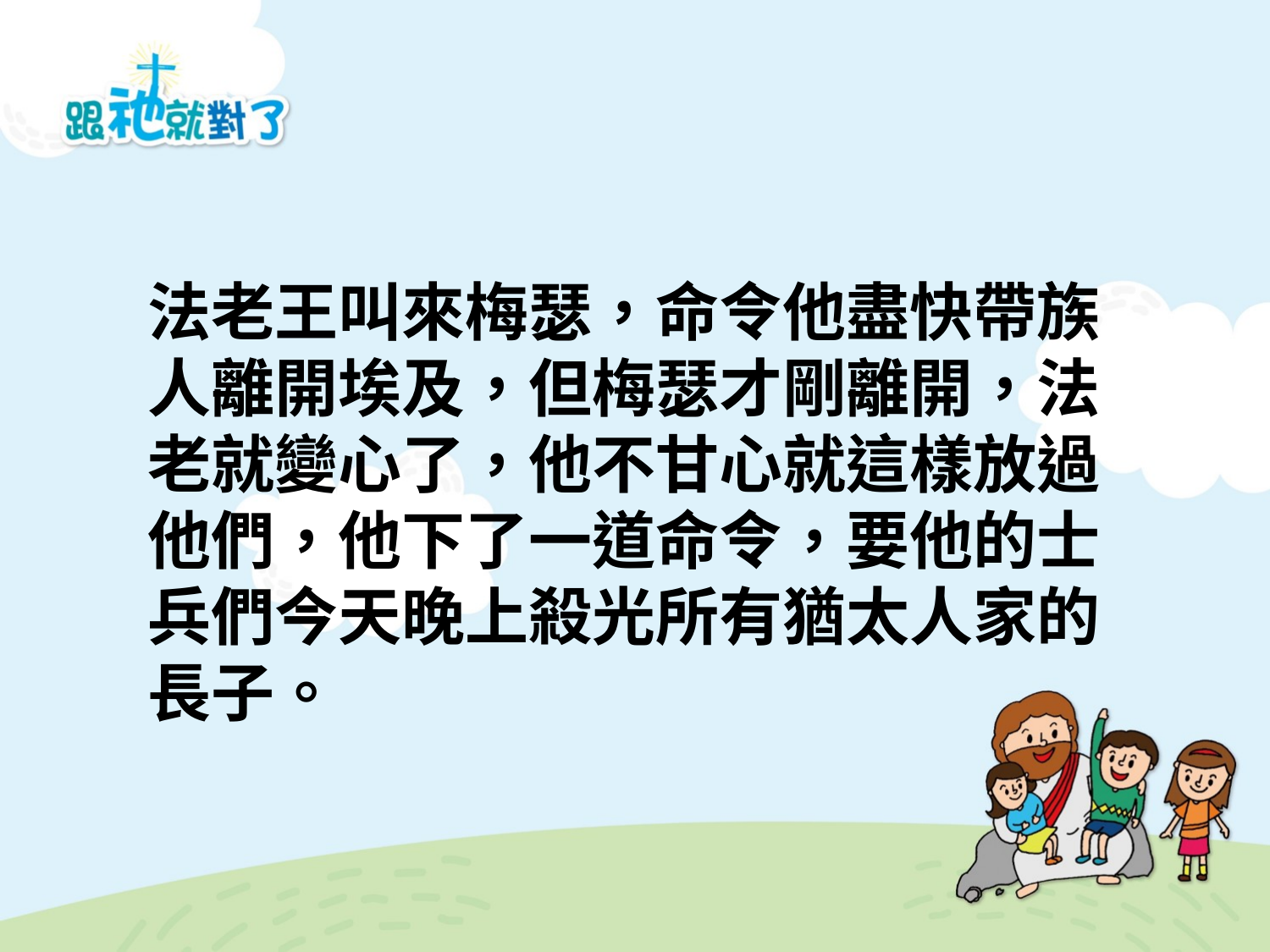

法老王叫來梅瑟，命令他盡快帶族人離開埃及，但梅瑟才剛離開，法老就變心了，他不甘心就這樣放過他們，他下了一道命令，要他的士兵們今天晚上殺光所有猶太人家的長子。